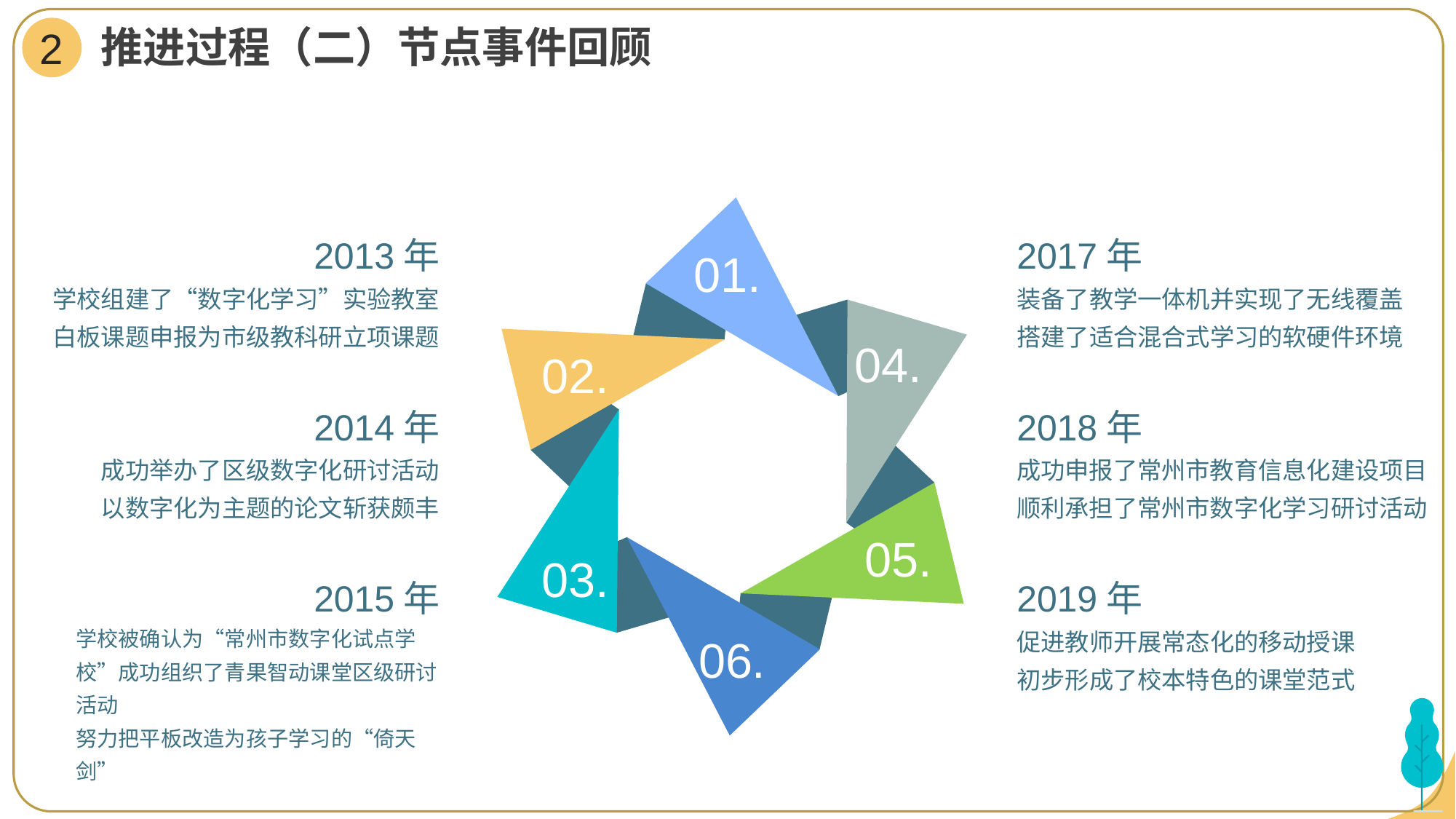

推进过程（二）节点事件回顾
2

2013年
学校组建了“数字化学习”实验教室
白板课题申报为市级教科研立项课题
2017年
装备了教学一体机并实现了无线覆盖
搭建了适合混合式学习的软硬件环境
01.
04.
02.
2014年
成功举办了区级数字化研讨活动
以数字化为主题的论文斩获颇丰
2018年
成功申报了常州市教育信息化建设项目
顺利承担了常州市数字化学习研讨活动
05.
03.
2015年
学校被确认为“常州市数字化试点学校”成功组织了青果智动课堂区级研讨活动
努力把平板改造为孩子学习的“倚天剑”
2019年
促进教师开展常态化的移动授课
初步形成了校本特色的课堂范式
06.